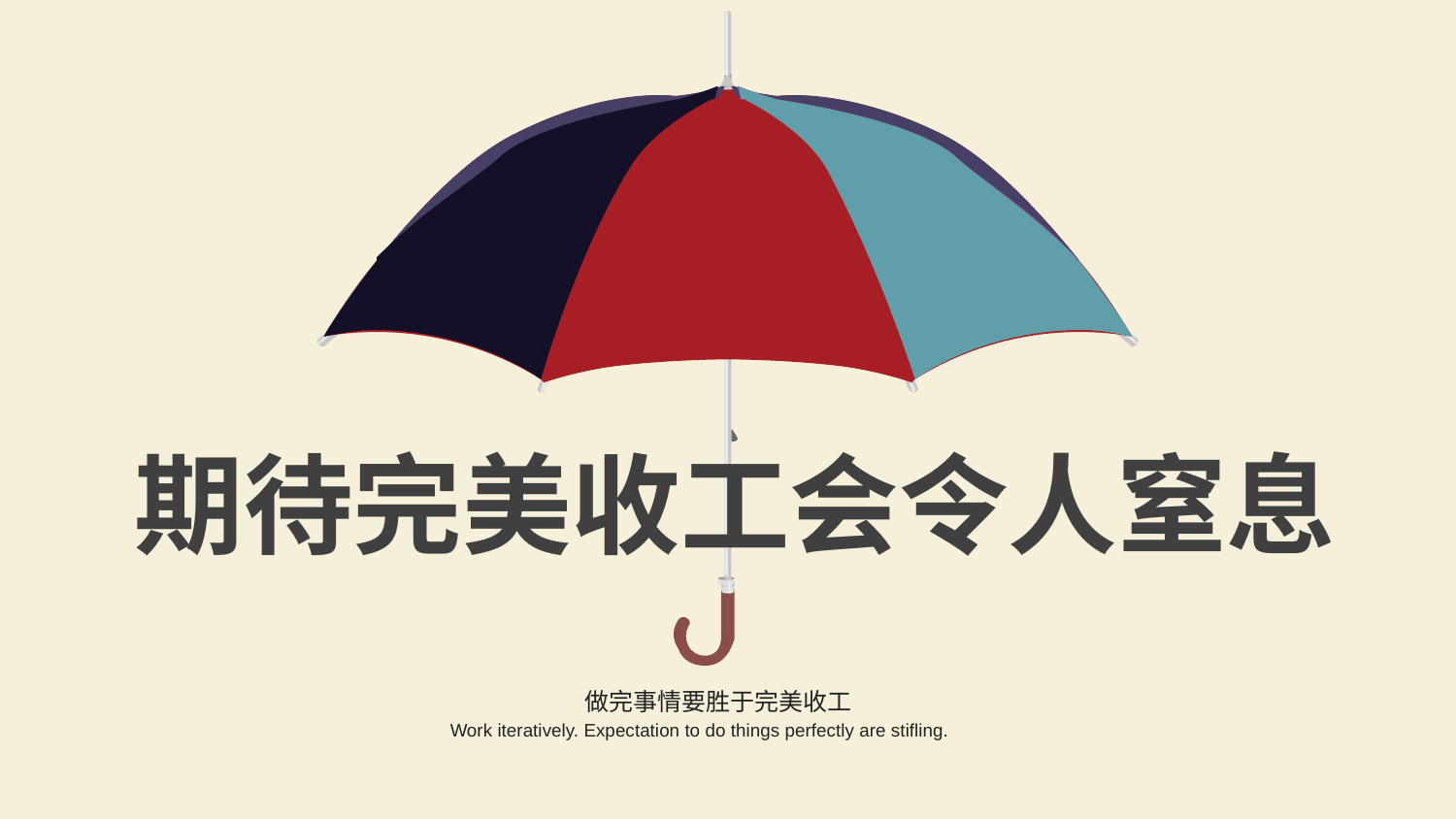

期待完美收工会令人窒息
做完事情要胜于完美收工
Work iteratively. Expectation to do things perfectly are stifling.